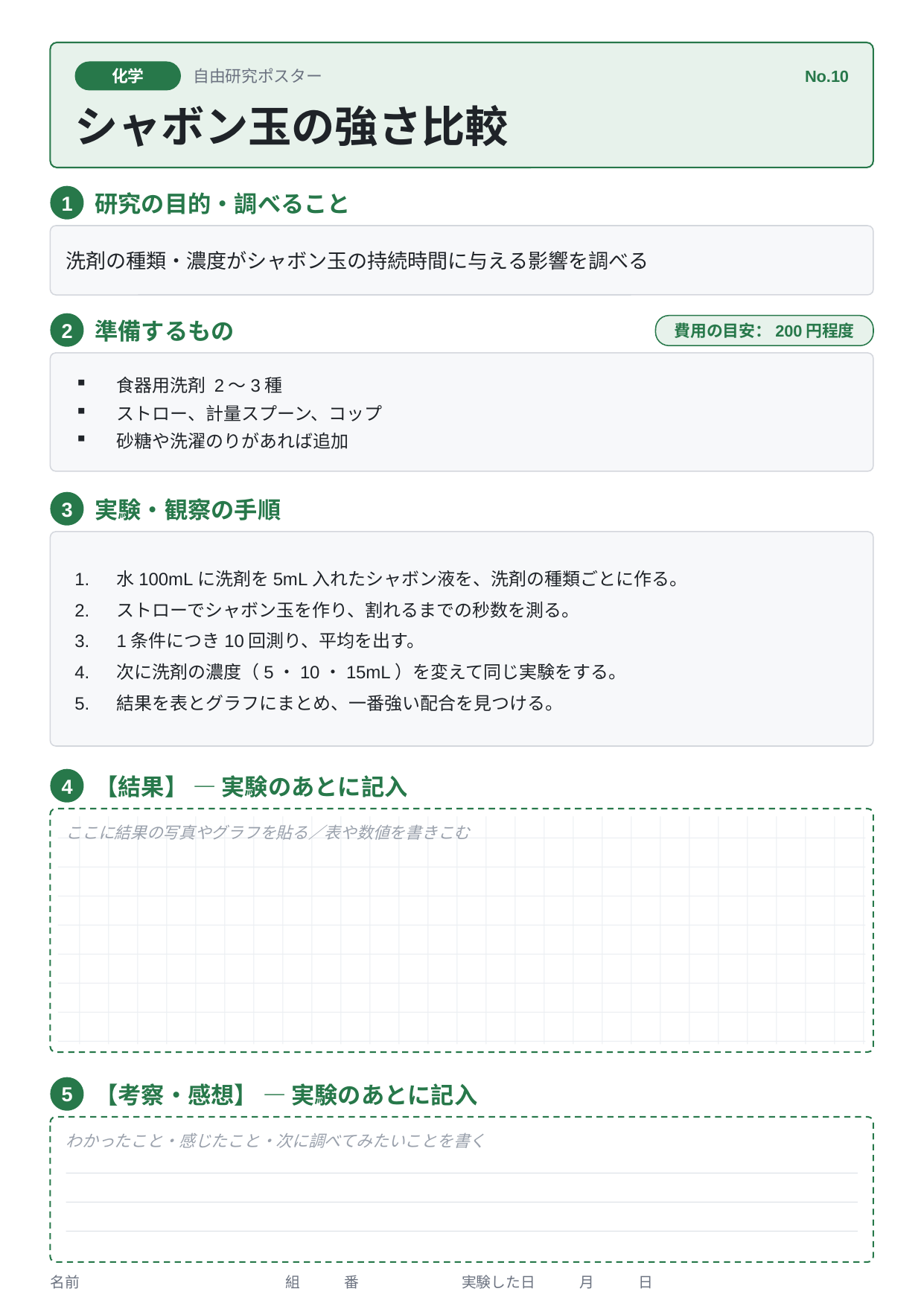

化学
自由研究ポスター
No.10
シャボン玉の強さ比較
研究の目的・調べること

1

洗剤の種類・濃度がシャボン玉の持続時間に与える影響を調べる
準備するもの

2

費用の目安：200円程度

食器用洗剤 2〜3種
ストロー、計量スプーン、コップ
砂糖や洗濯のりがあれば追加
実験・観察の手順

3

水100mLに洗剤を5mL入れたシャボン液を、洗剤の種類ごとに作る。
ストローでシャボン玉を作り、割れるまでの秒数を測る。
1条件につき10回測り、平均を出す。
次に洗剤の濃度（5・10・15mL）を変えて同じ実験をする。
結果を表とグラフにまとめ、一番強い配合を見つける。
【結果】 — 実験のあとに記入

4

ここに結果の写真やグラフを貼る／表や数値を書きこむ

【考察・感想】 — 実験のあとに記入

5

わかったこと・感じたこと・次に調べてみたいことを書く

名前　　　　　　　　　　　　　　組　　　番　　　　　　　実験した日　　　月　　　日